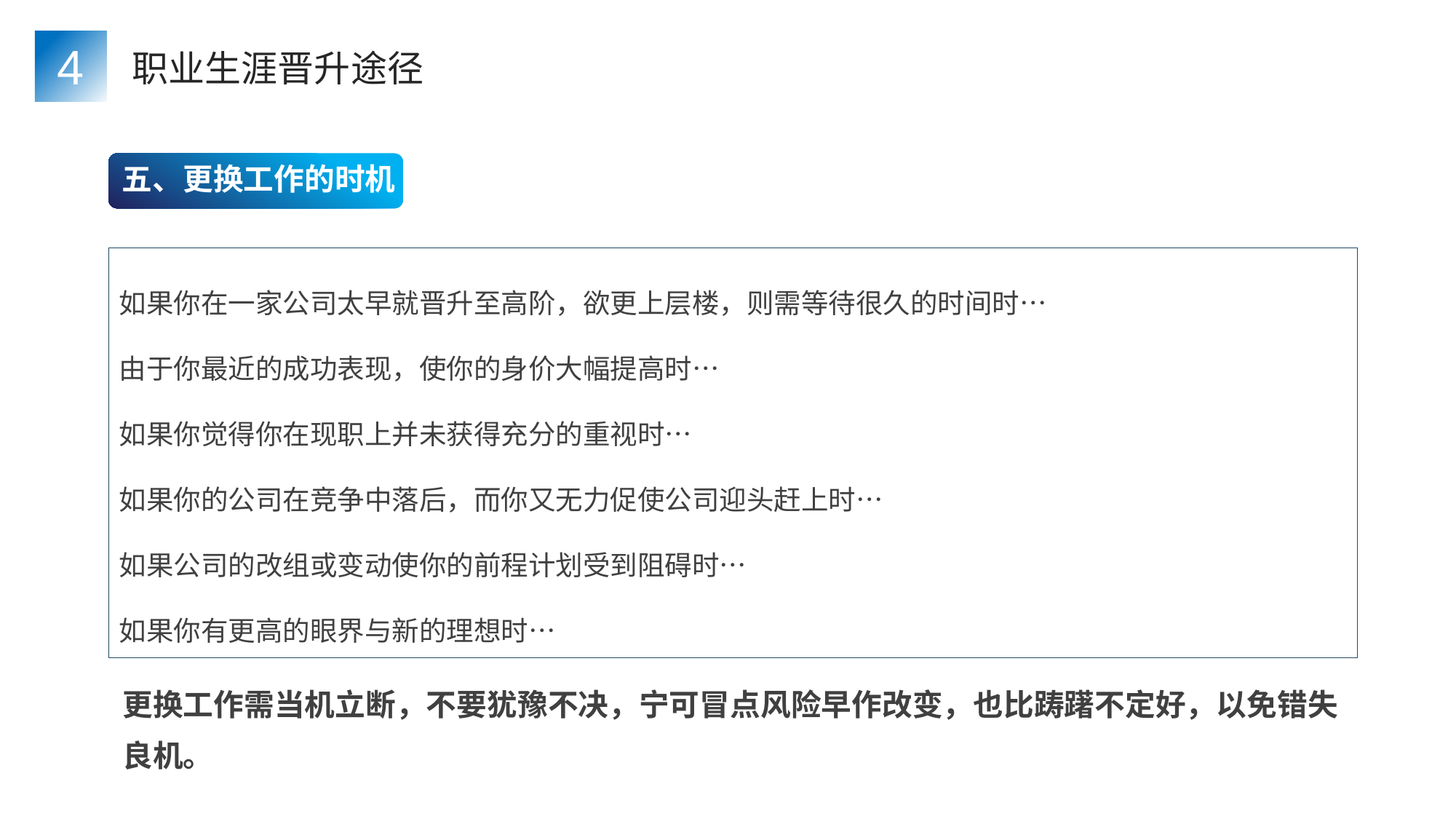

4
职业生涯晋升途径

五、更换工作的时机
如果你在一家公司太早就晋升至高阶，欲更上层楼，则需等待很久的时间时…
由于你最近的成功表现，使你的身价大幅提高时…
如果你觉得你在现职上并未获得充分的重视时…
如果你的公司在竞争中落后，而你又无力促使公司迎头赶上时…
如果公司的改组或变动使你的前程计划受到阻碍时…
如果你有更高的眼界与新的理想时…
更换工作需当机立断，不要犹豫不决，宁可冒点风险早作改变，也比踌躇不定好，以免错失良机。